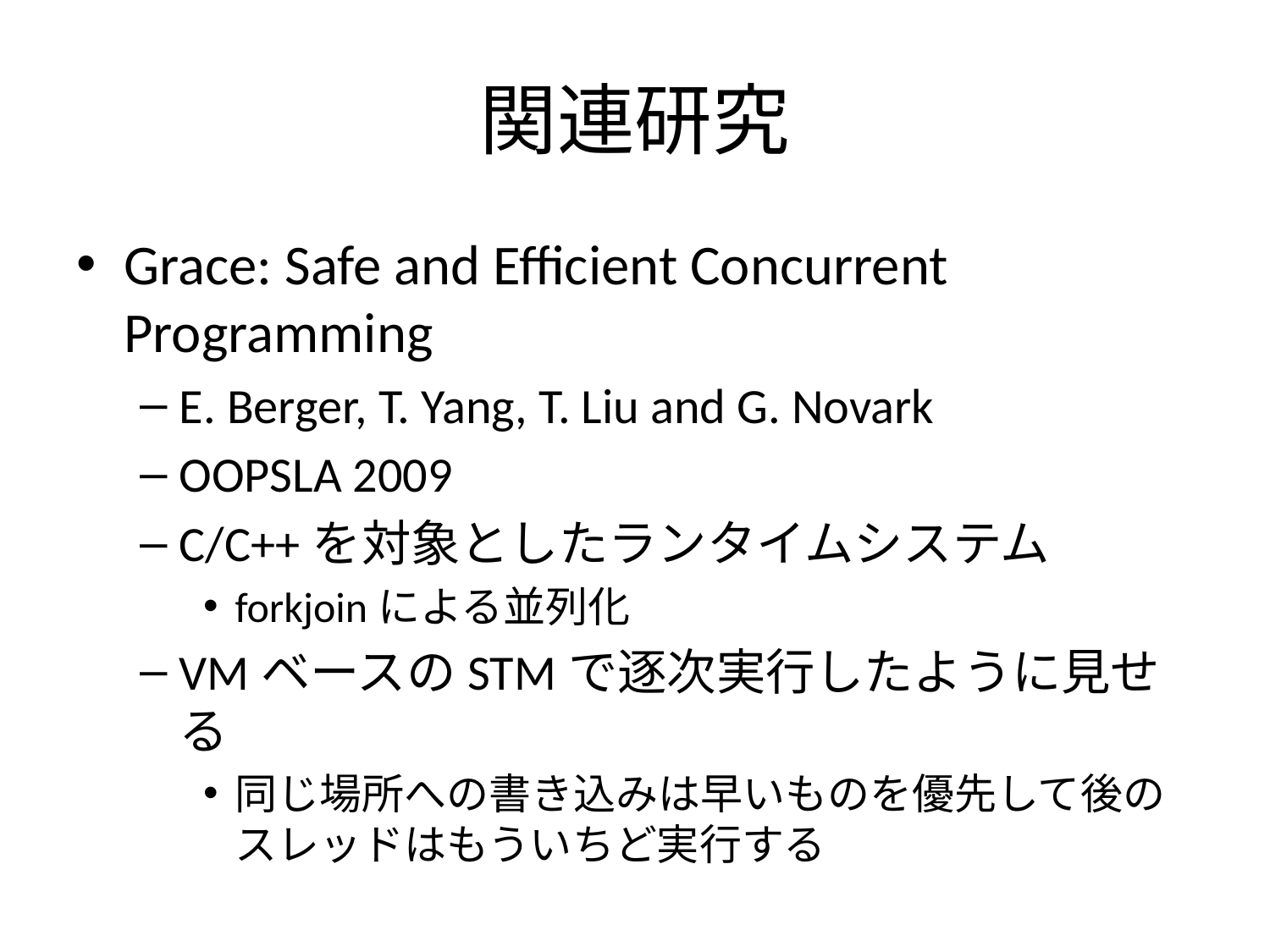

# 関連研究
Grace: Safe and Efficient Concurrent Programming
E. Berger, T. Yang, T. Liu and G. Novark
OOPSLA 2009
C/C++を対象としたランタイムシステム
forkjoinによる並列化
VMベースのSTMで逐次実行したように見せる
同じ場所への書き込みは早いものを優先して後の
スレッドはもういちど実行する